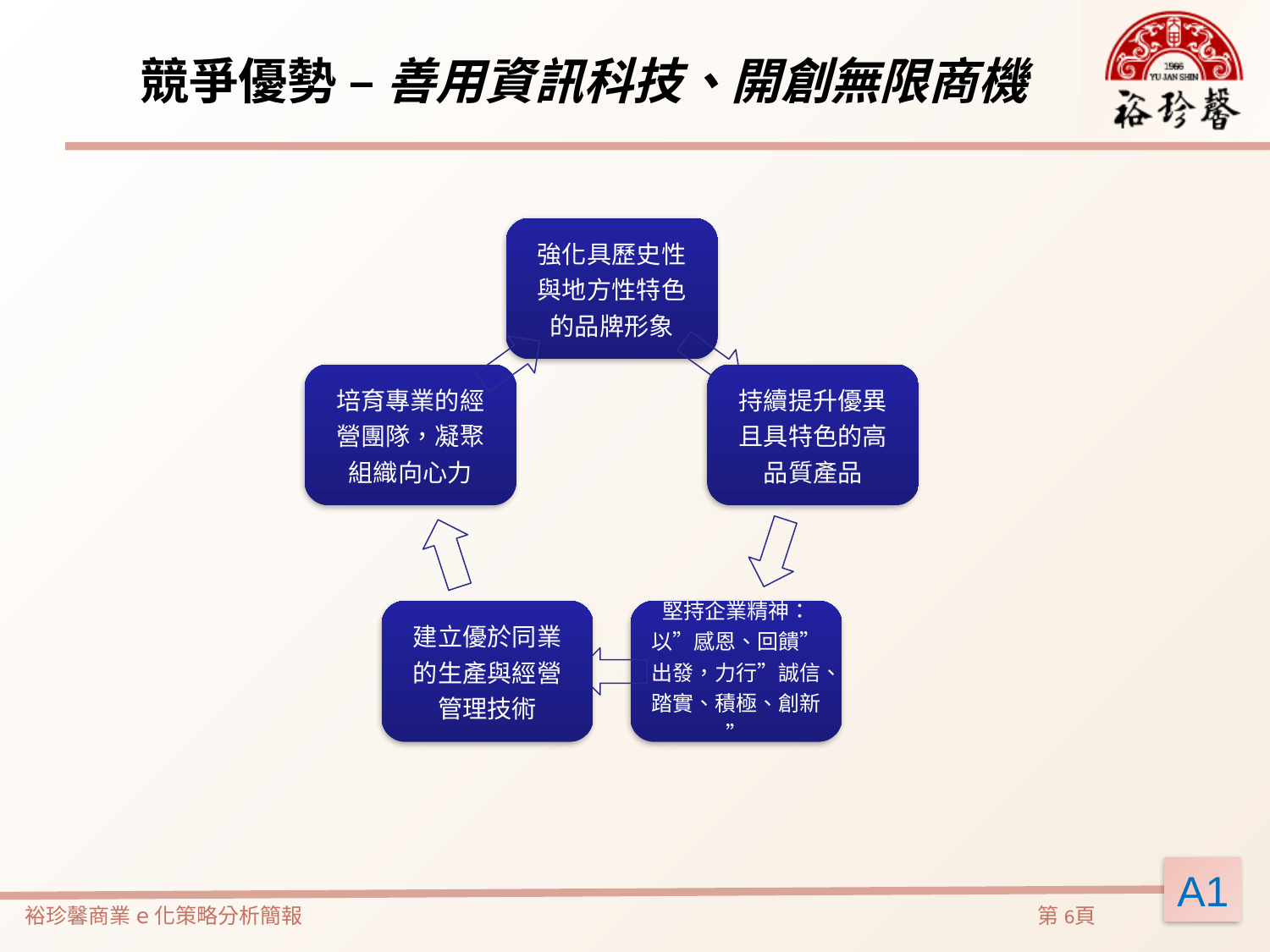

競爭優勢 – 善用資訊科技、開創無限商機
強化具歷史性與地方性特色的品牌形象
持續提升優異且具特色的高品質產品
堅持企業精神：
以”感恩、回饋”出發，力行”誠信、踏實、積極、創新”
建立優於同業的生產與經營管理技術
培育專業的經營團隊，凝聚組織向心力
A1